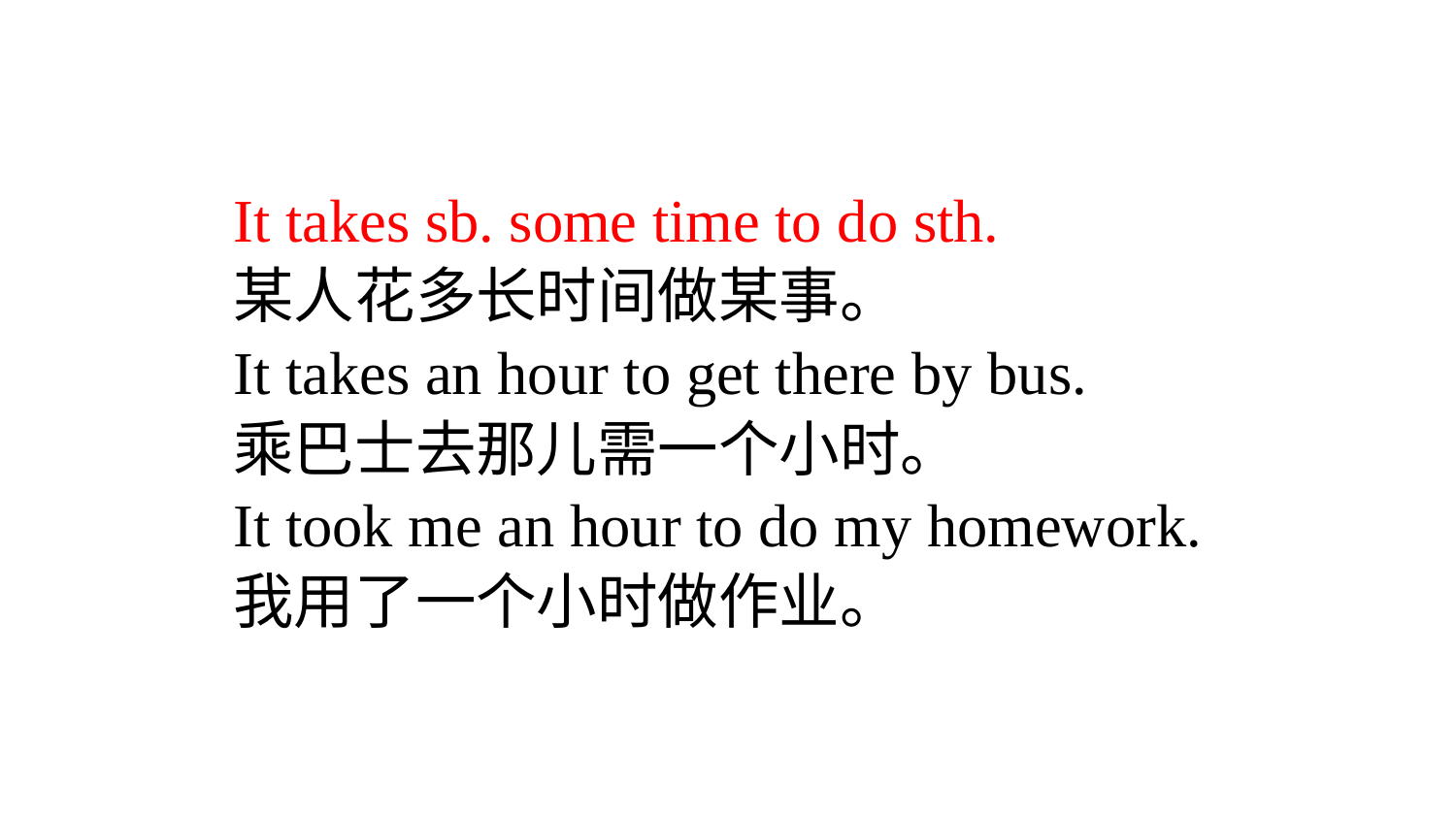

It takes sb. some time to do sth.
某人花多长时间做某事。
It takes an hour to get there by bus.
乘巴士去那儿需一个小时。
It took me an hour to do my homework.
我用了一个小时做作业。